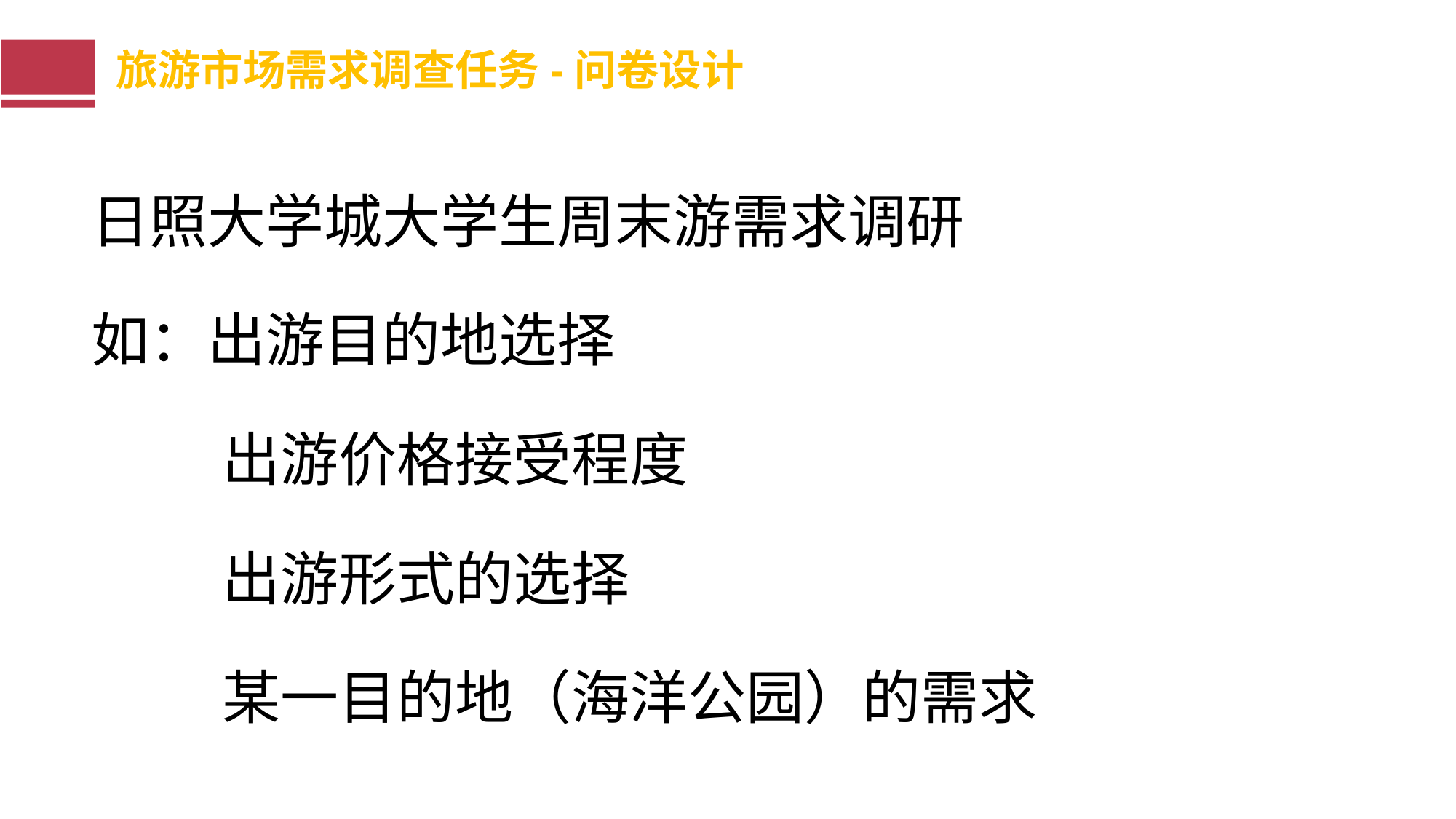

旅游市场需求调查任务-问卷设计

日照大学城大学生周末游需求调研
如：出游目的地选择
         出游价格接受程度
         出游形式的选择
         某一目的地（海洋公园）的需求